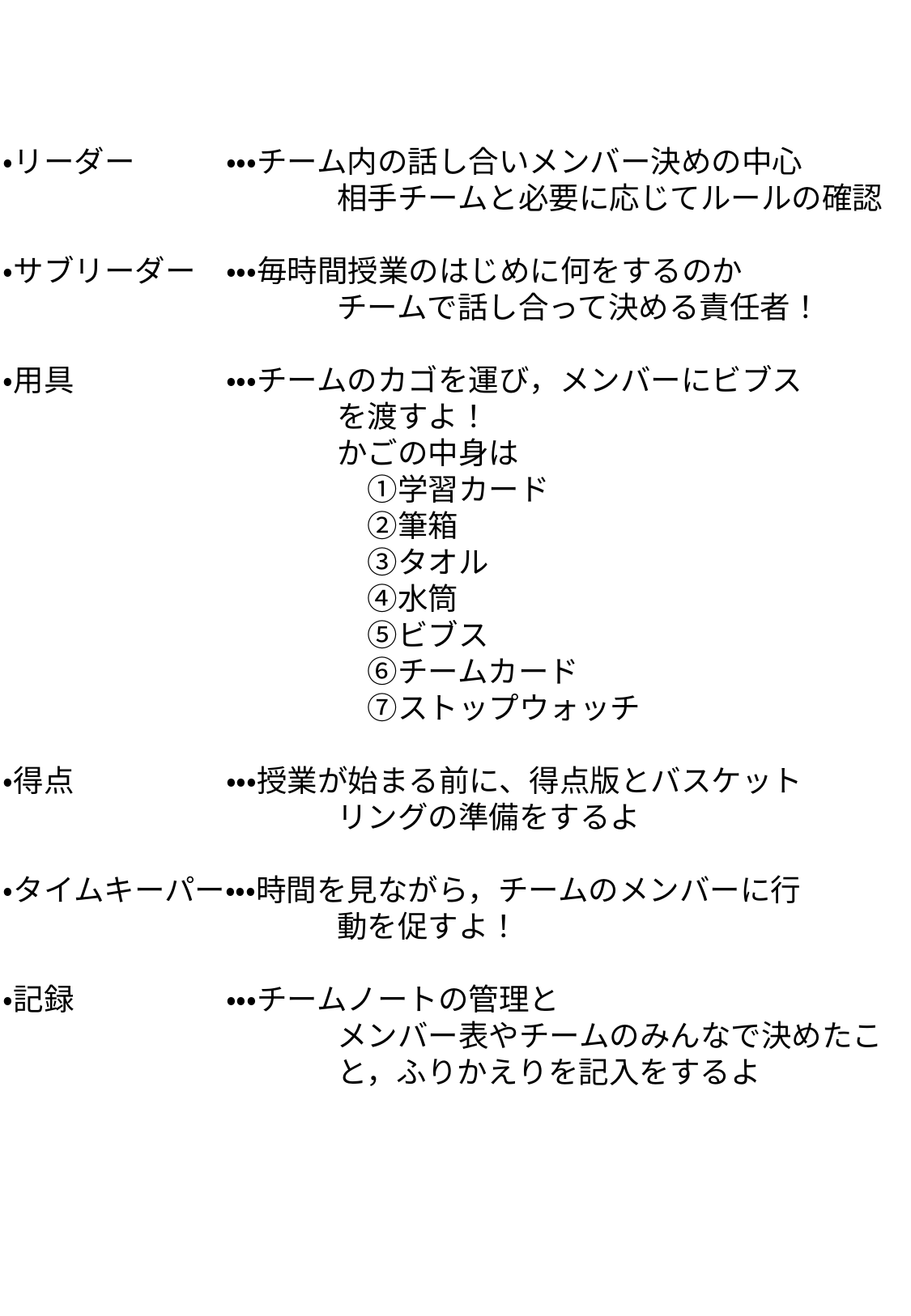

・リーダー　　　・・・チーム内の話し合いメンバー決めの中心
　　　　　　　　　　　相手チームと必要に応じてルールの確認

・サブリーダー　・・・毎時間授業のはじめに何をするのか
　　　　　　　　　　　チームで話し合って決める責任者！

・用具　　　　　・・・チームのカゴを運び，メンバーにビブス
　　　　　　　　　　　を渡すよ！
　　　　　　　　　　　かごの中身は
　　　　　　　　　　　　①学習カード
　　　　　　　　　　　　②筆箱
　　　　　　　　　　　　③タオル
　　　　　　　　　　　　④水筒
　　　　　　　　　　　　⑤ビブス
　　　　　　　　　　　　⑥チームカード
　　　　　　　　　　　　⑦ストップウォッチ

・得点　　　　　・・・授業が始まる前に、得点版とバスケット
　　　　　　　　　　　リングの準備をするよ

・タイムキーパー・・・時間を見ながら，チームのメンバーに行
　　　　　　　　　　　動を促すよ！

・記録　　　　　・・・チームノートの管理と
　　　　　　　　　　　メンバー表やチームのみんなで決めたこ
　　　　　　　　　　　と，ふりかえりを記入をするよ